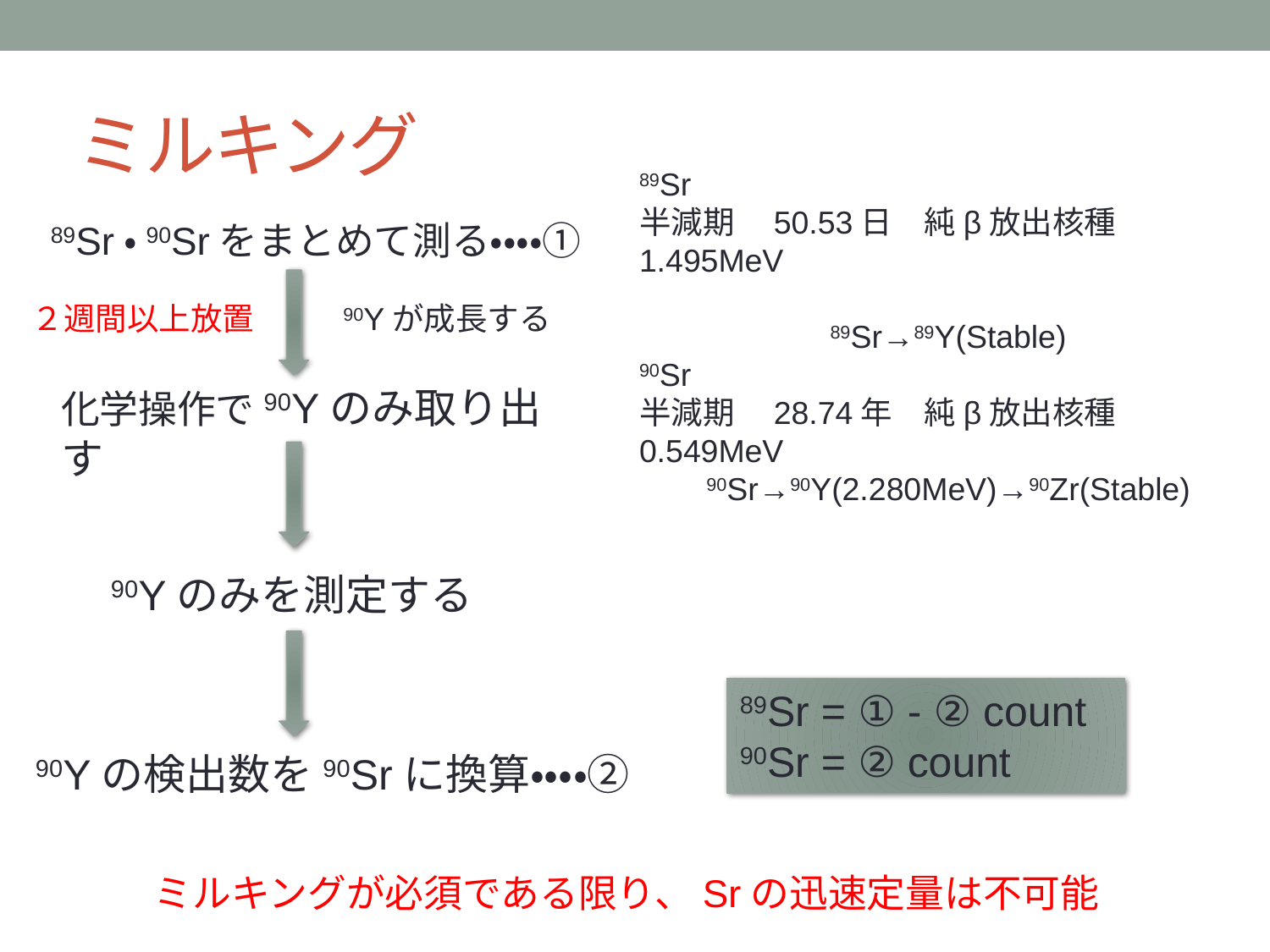

# ミルキング
89Sr
半減期　50.53日　純β放出核種　1.495MeV

89Sr→89Y(Stable)
90Sr
半減期　28.74年　純β放出核種　0.549MeV
90Sr→90Y(2.280MeV)→90Zr(Stable)
89Sr・90Srをまとめて測る・・・・①

２週間以上放置
90Yが成長する
化学操作で90Yのみ取り出す

90Yのみを測定する

89Sr = ① - ② count
90Sr = ② count
90Yの検出数を90Srに換算・・・・②
ミルキングが必須である限り、Srの迅速定量は不可能